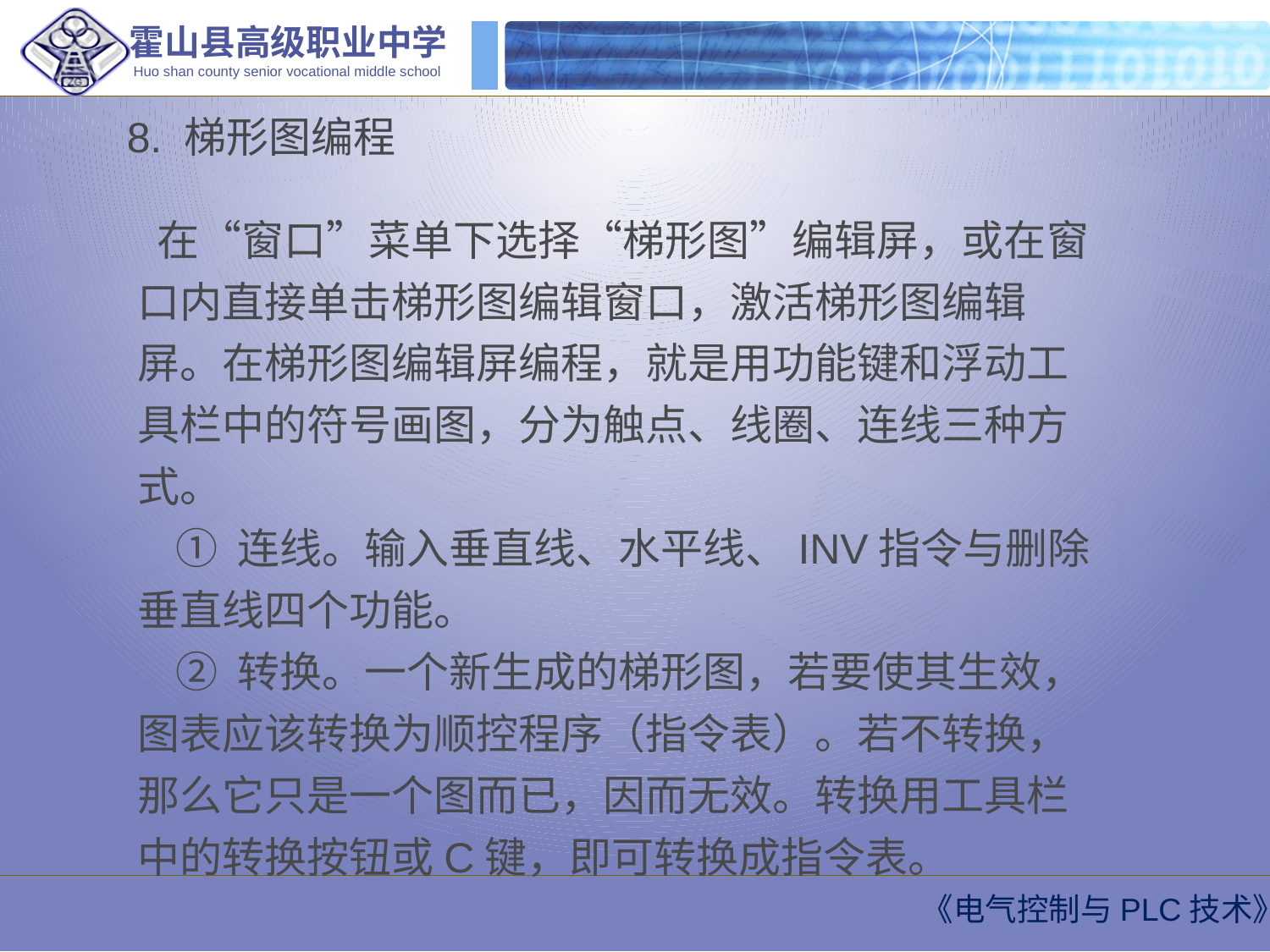

8. 梯形图编程
 在“窗口”菜单下选择“梯形图”编辑屏，或在窗口内直接单击梯形图编辑窗口，激活梯形图编辑屏。在梯形图编辑屏编程，就是用功能键和浮动工具栏中的符号画图，分为触点、线圈、连线三种方式。
    ① 连线。输入垂直线、水平线、INV指令与删除垂直线四个功能。
    ② 转换。一个新生成的梯形图，若要使其生效，图表应该转换为顺控程序（指令表）。若不转换，那么它只是一个图而已，因而无效。转换用工具栏中的转换按钮或C键，即可转换成指令表。